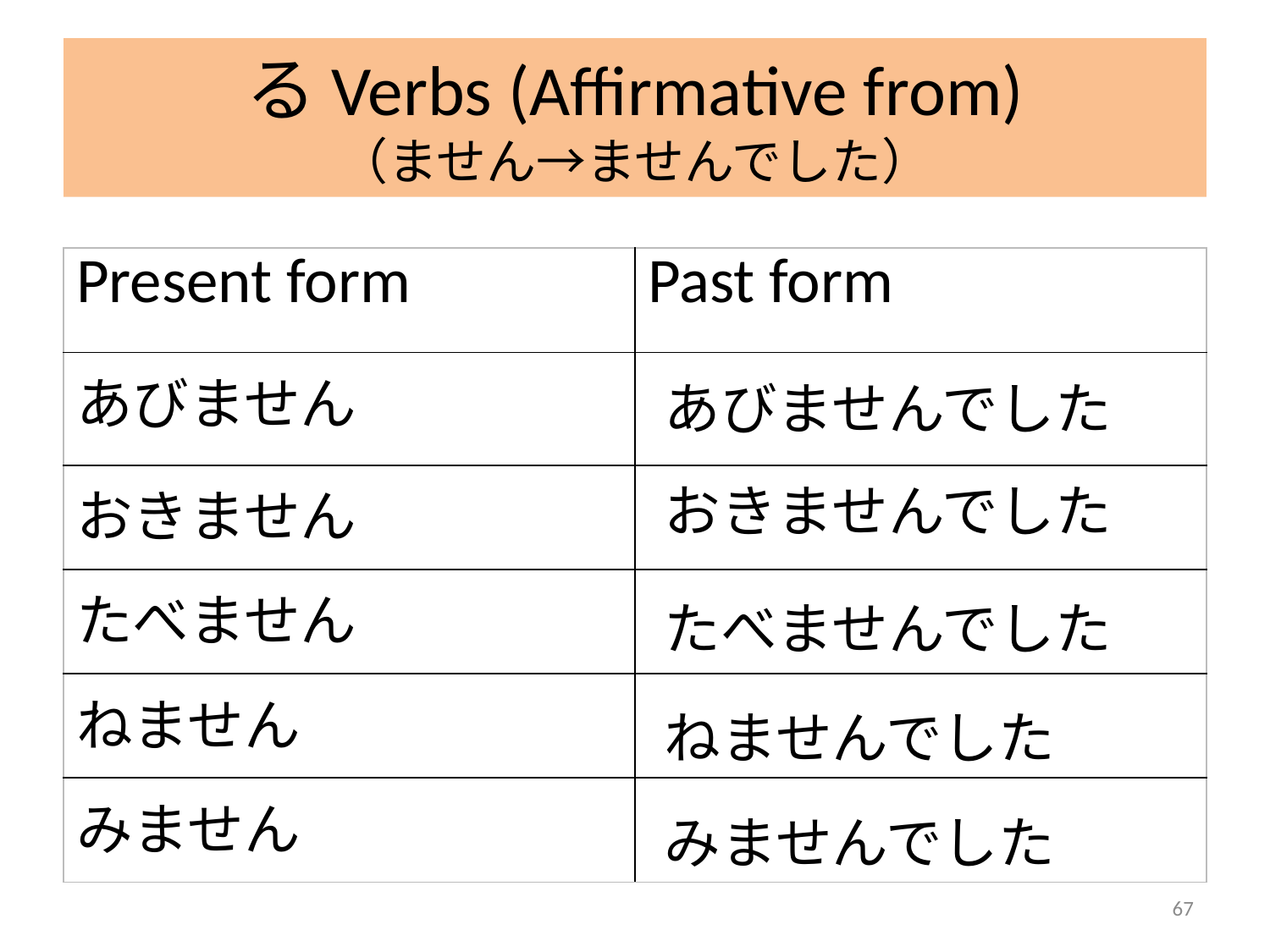

# るVerbs (Affirmative from) （ません→ませんでした）
| Present form | Past form |
| --- | --- |
| あびません |  |
| おきません |  |
| たべません |  |
| ねません |  |
| みません |  |
あびませんでした
おきませんでした
たべませんでした
ねませんでした
みませんでした
67